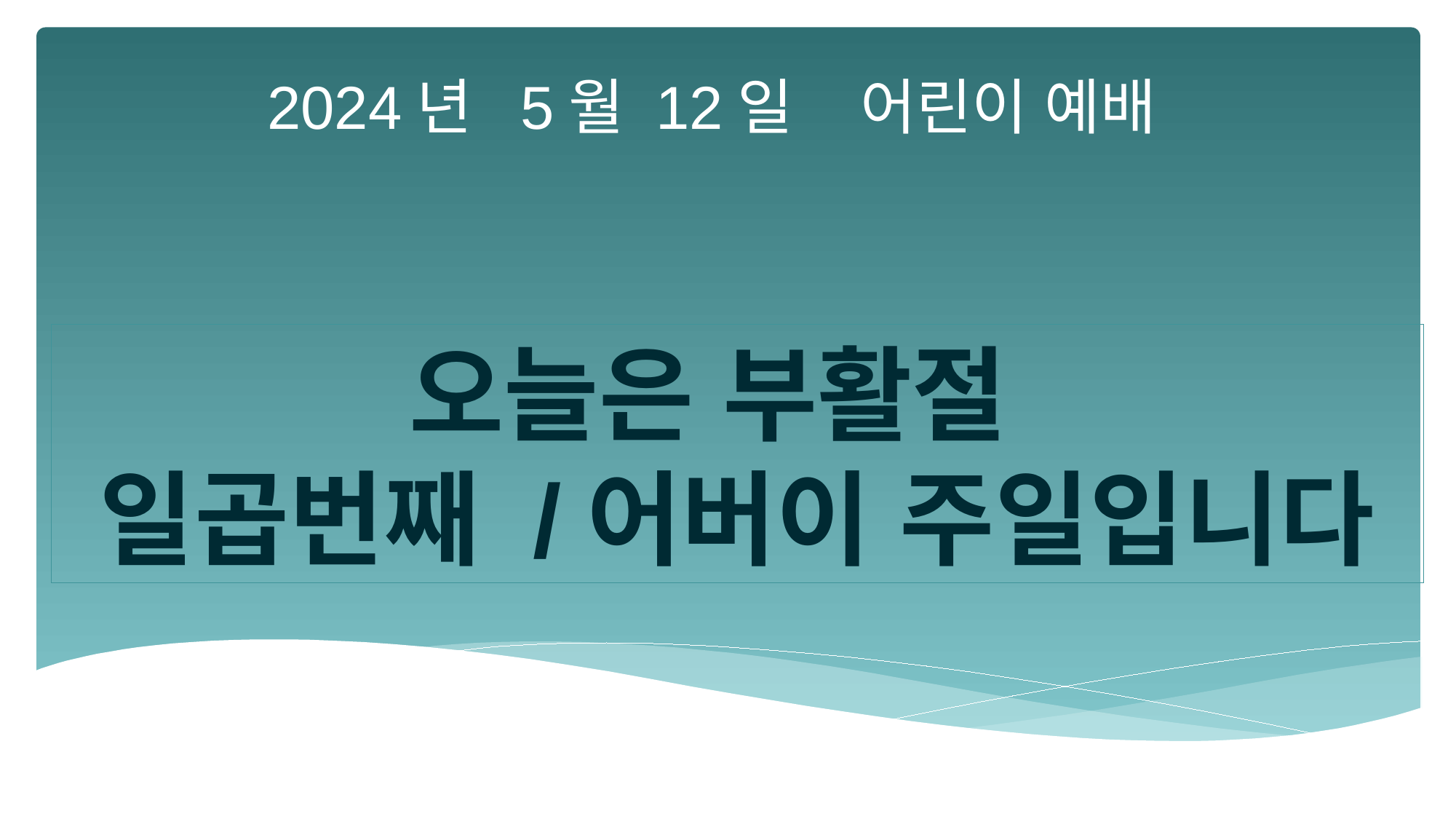

2024년  5월 12일    어린이 예배
오늘은 부활절
일곱번째 /어버이 주일입니다